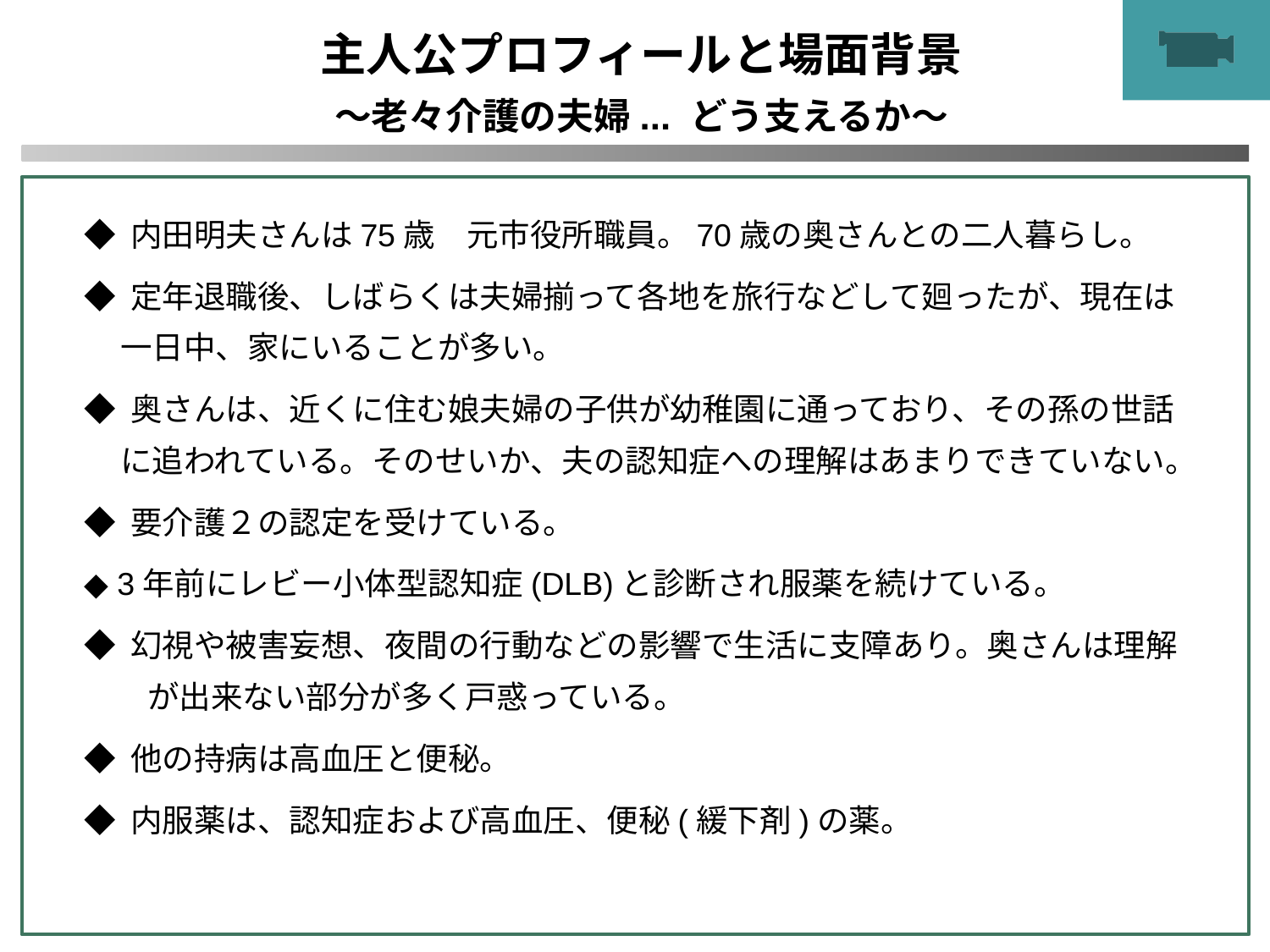

主人公プロフィールと場面背景
～老々介護の夫婦... どう支えるか～

◆ 内田明夫さんは75歳　元市役所職員。70歳の奥さんとの二人暮らし。
◆ 定年退職後、しばらくは夫婦揃って各地を旅行などして廻ったが、現在は
    一日中、家にいることが多い。
◆ 奥さんは、近くに住む娘夫婦の子供が幼稚園に通っており、その孫の世話
    に追われている。そのせいか、夫の認知症への理解はあまりできていない。
◆ 要介護２の認定を受けている。
◆ 3年前にレビー小体型認知症(DLB)と診断され服薬を続けている。
◆ 幻視や被害妄想、夜間の行動などの影響で生活に支障あり。奥さんは理解
　　が出来ない部分が多く戸惑っている。
◆ 他の持病は高血圧と便秘。
◆ 内服薬は、認知症および高血圧、便秘(緩下剤)の薬。